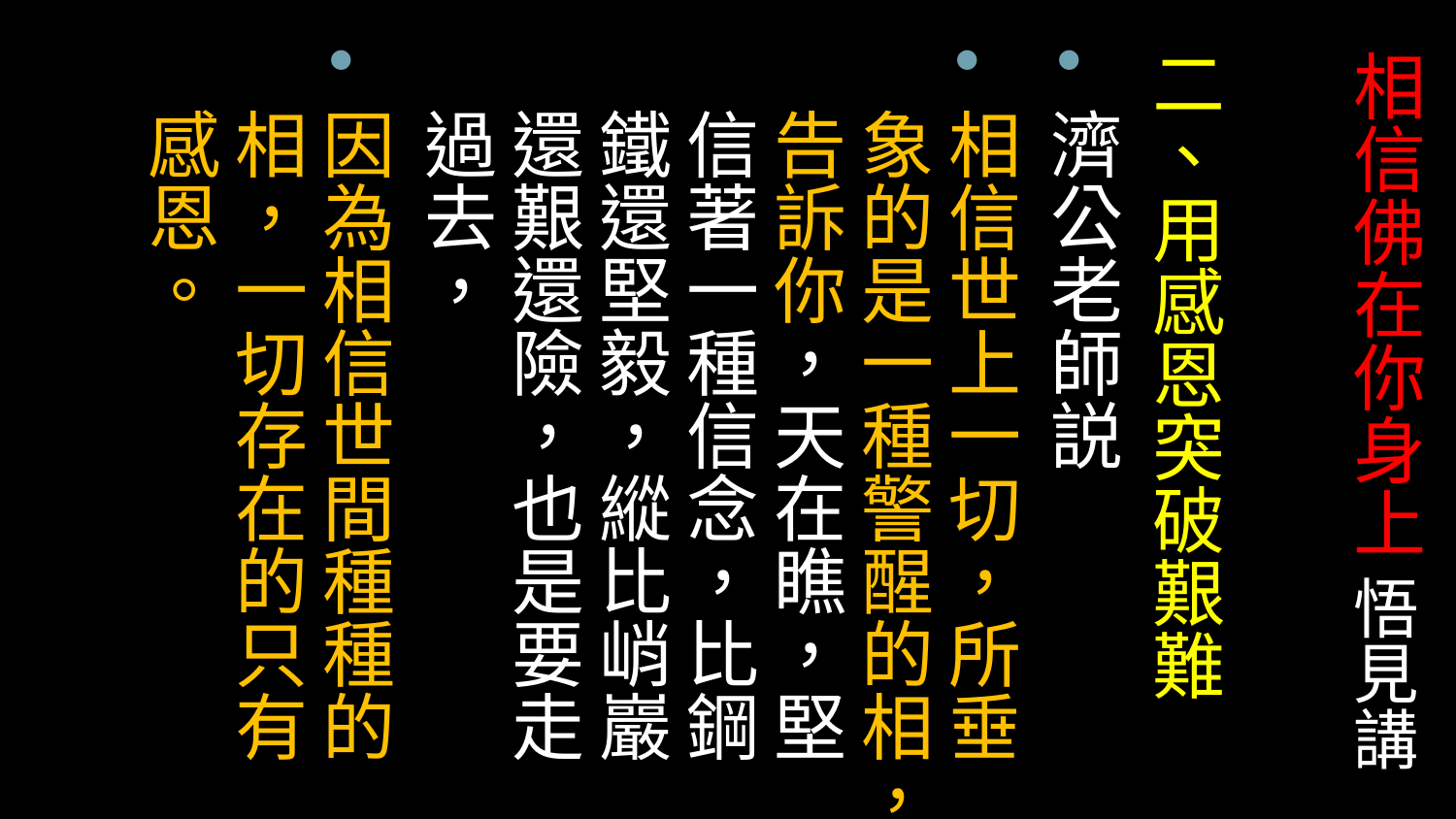

二、用感恩突破艱難
濟公老師説
相信世上一切，所垂象的是一種警醒的相，告訴你，天在瞧，堅信著一種信念，比鋼鐵還堅毅，縱比峭巖還艱還險，也是要走過去，
因為相信世間種種的相，一切存在的只有感恩。

# 相信佛在你身上 悟見講